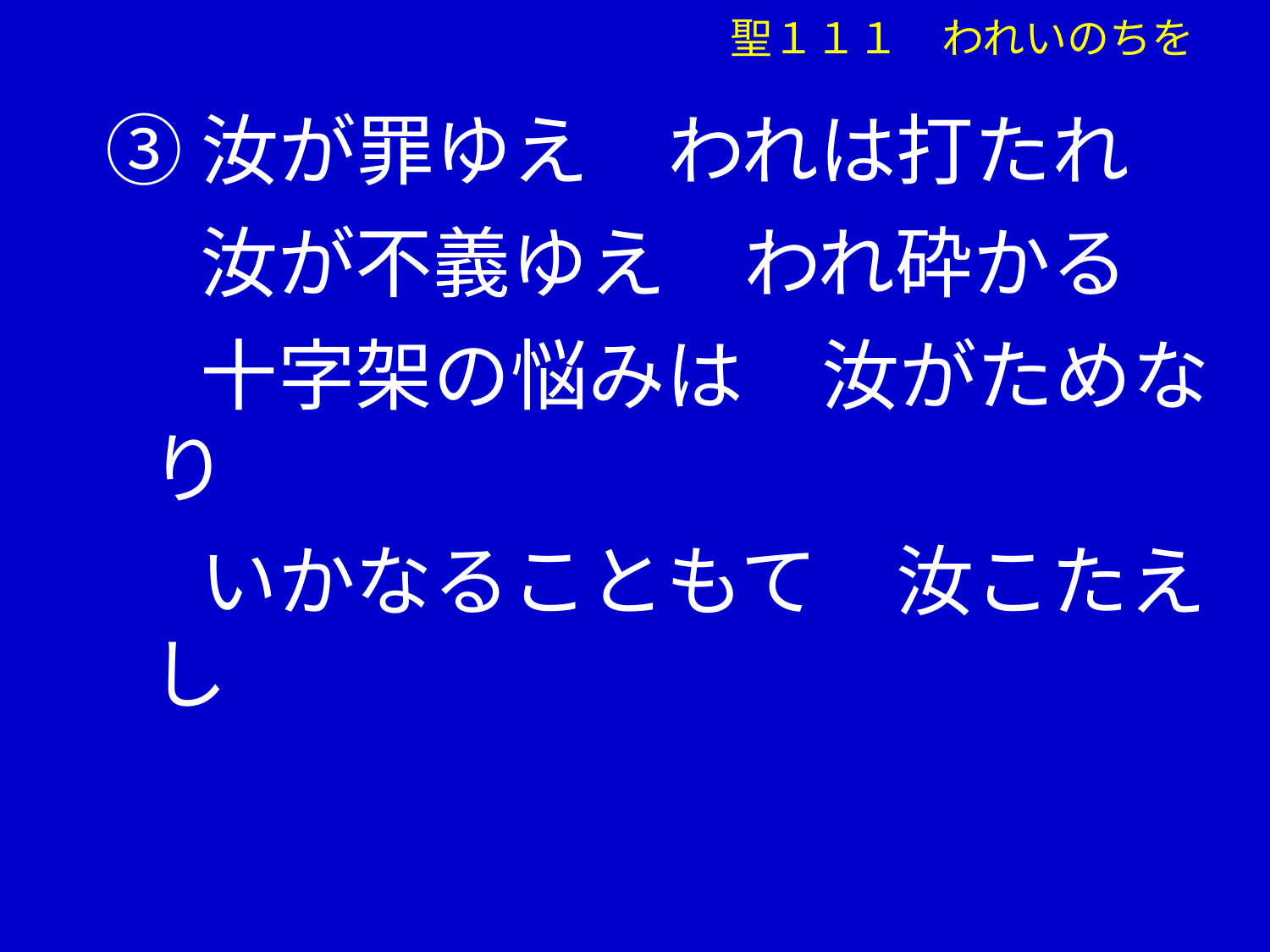

③汝が罪ゆえ　われは打たれ
　 汝が不義ゆえ　われ砕かる
　 十字架の悩みは　汝がためなり
　 いかなることもて　汝こたえし
聖１１１　われいのちを